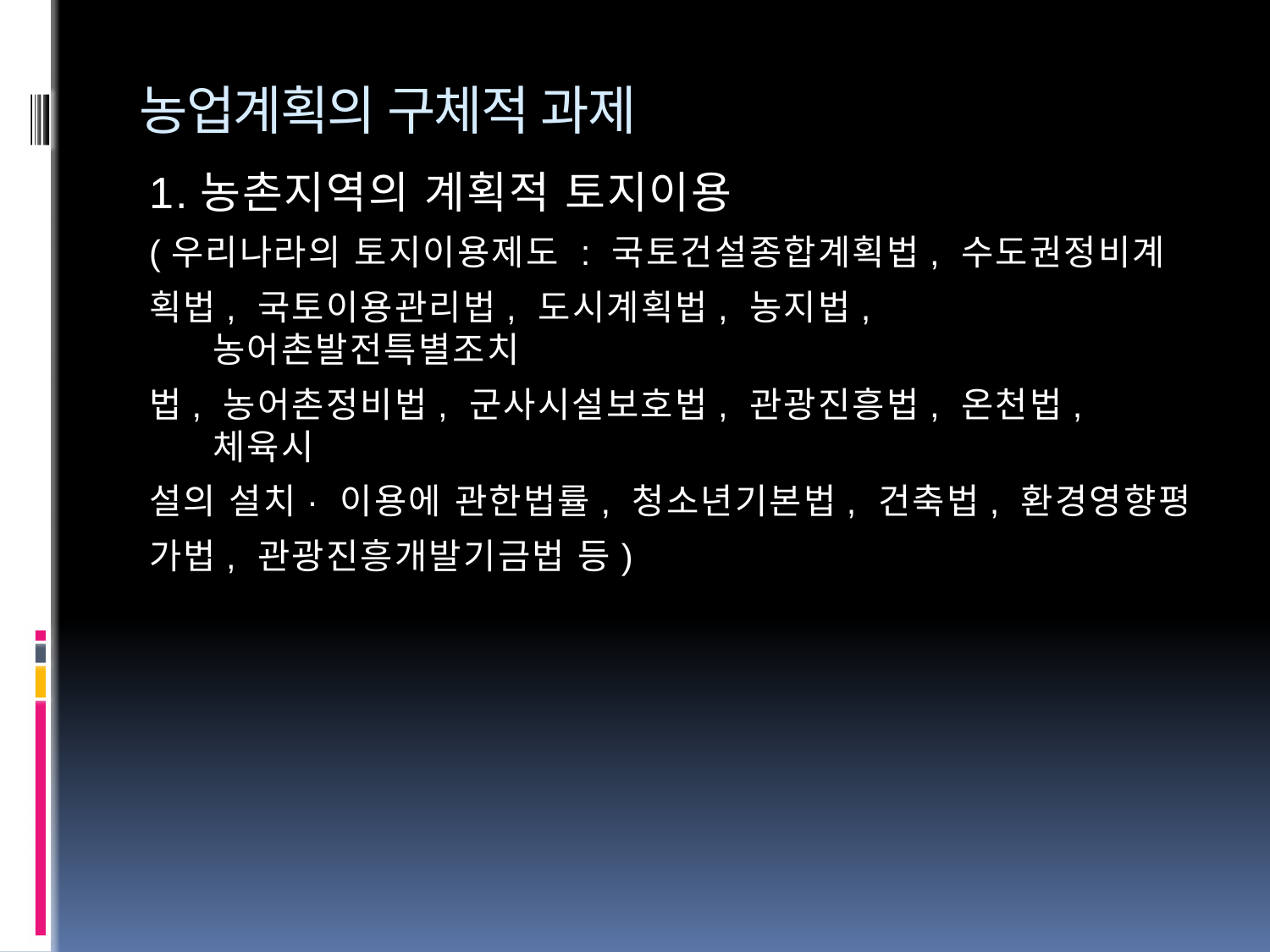

# 농업계획의 구체적 과제
1.농촌지역의 계획적 토지이용
(우리나라의 토지이용제도 : 국토건설종합계획법, 수도권정비계
획법, 국토이용관리법, 도시계획법, 농지법, 농어촌발전특별조치
법, 농어촌정비법, 군사시설보호법, 관광진흥법, 온천법, 체육시
설의 설치· 이용에 관한법률, 청소년기본법, 건축법, 환경영향평
가법, 관광진흥개발기금법 등)